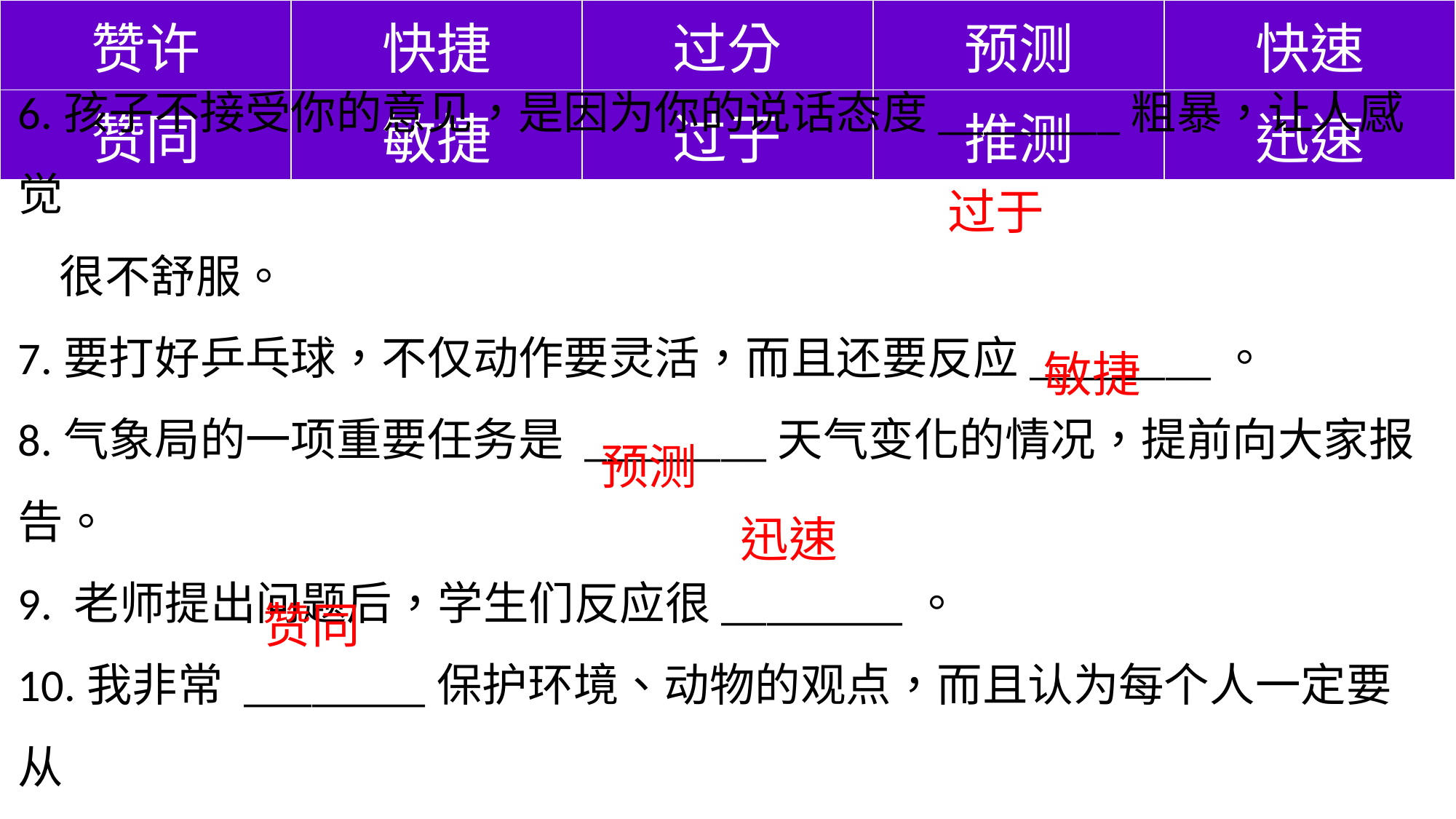

| 赞许 | 快捷 | 过分 | 预测 | 快速 |
| --- | --- | --- | --- | --- |
| 赞同 | 敏捷 | 过于 | 推测 | 迅速 |
6.孩子不接受你的意见，是因为你的说话态度________粗暴，让人感觉
   很不舒服。
7.要打好乒乓球，不仅动作要灵活，而且还要反应________。
8.气象局的一项重要任务是 ________天气变化的情况，提前向大家报告。
9. 老师提出问题后，学生们反应很________。
10.我非常 ________保护环境、动物的观点，而且认为每个人一定要从
     自己做起，从每一件小事做起。
过于
敏捷
预测
迅速
赞同